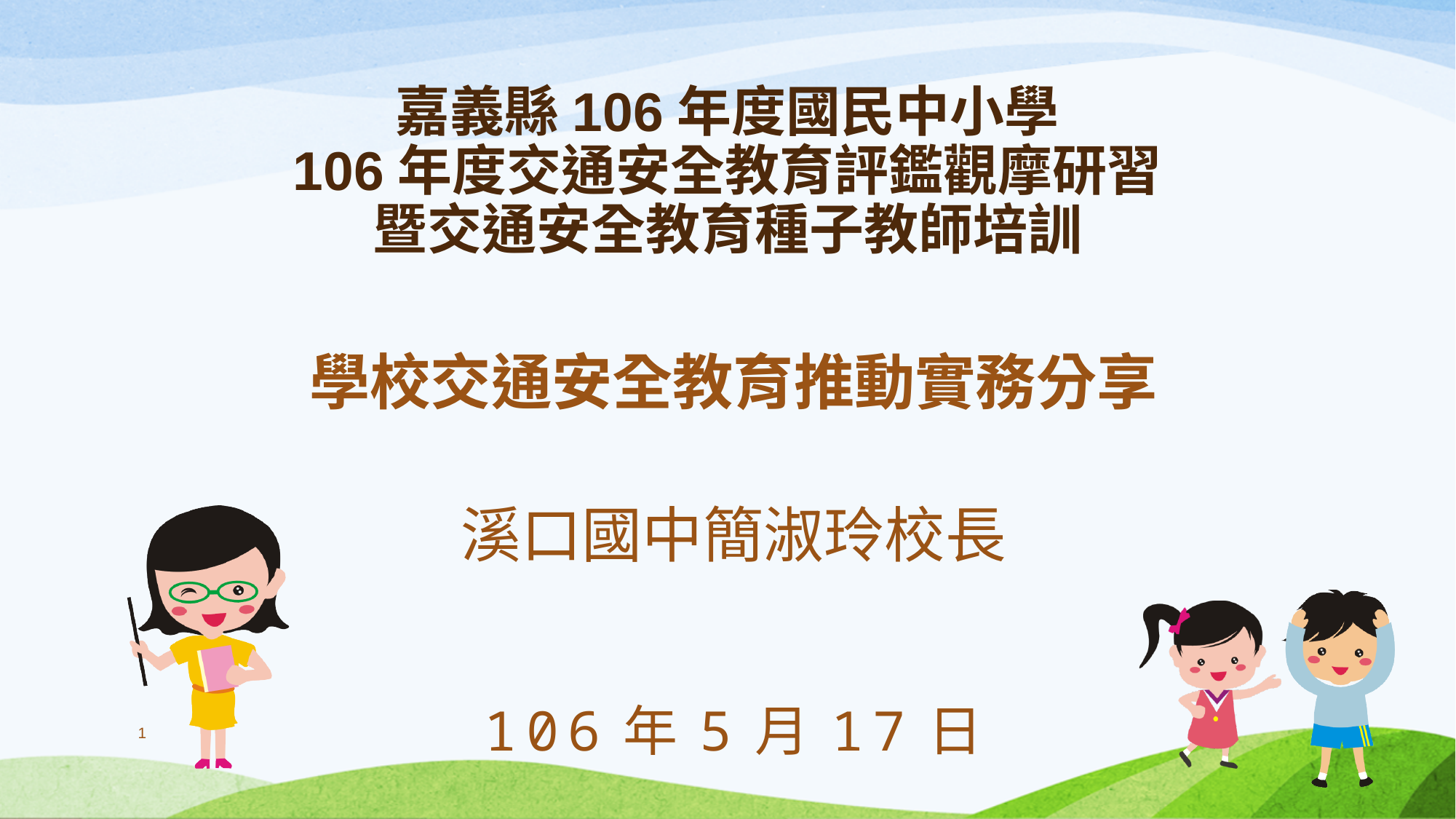

# 嘉義縣106年度國民中小學 106年度交通安全教育評鑑觀摩研習 暨交通安全教育種子教師培訓
學校交通安全教育推動實務分享

溪口國中簡淑玲校長

106年5月17日

1